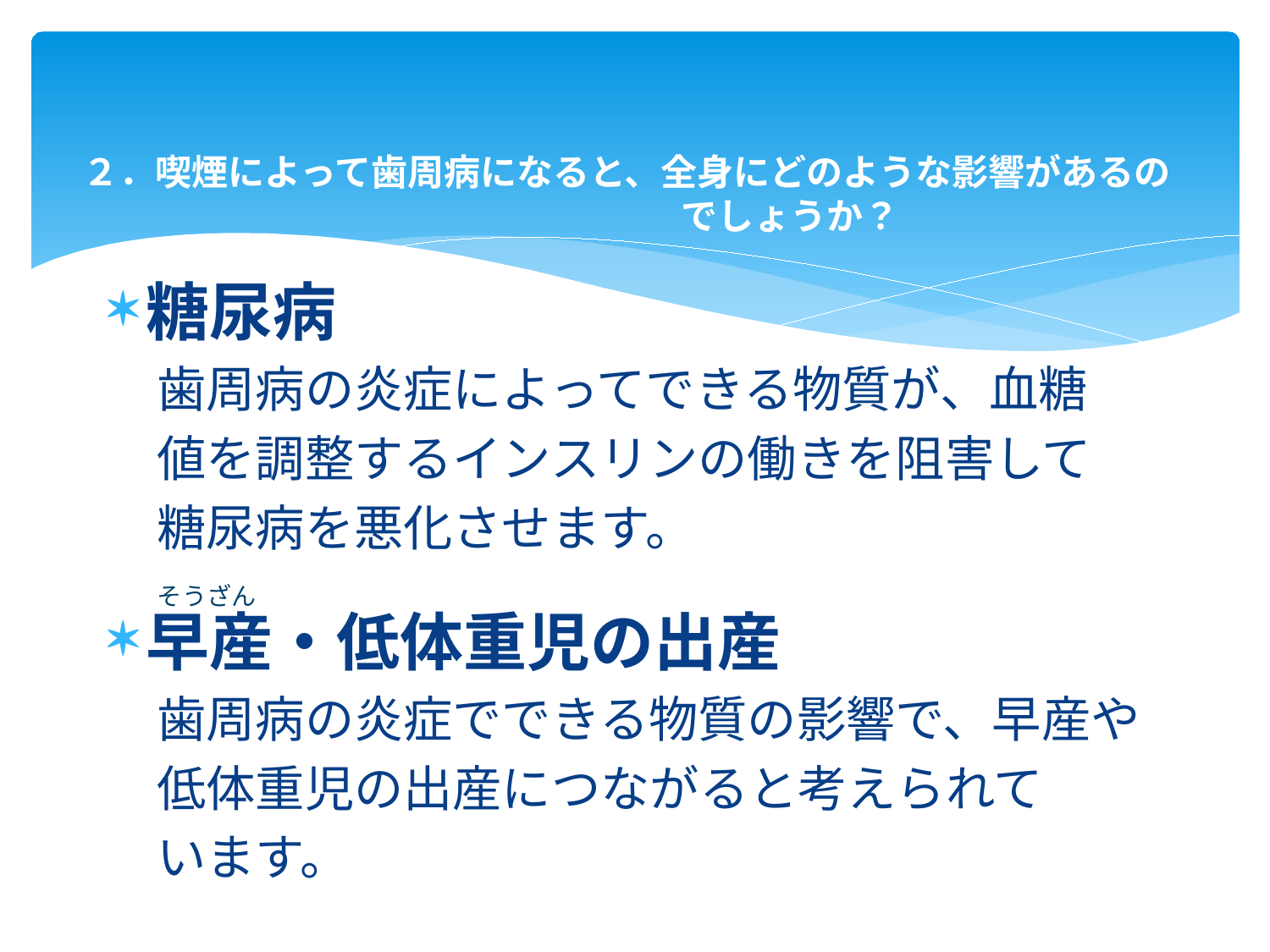

# ２．喫煙によって歯周病になると、全身にどのような影響があるの 　　　　　　　　　でしょうか？
糖尿病
　歯周病の炎症によってできる物質が、血糖
　値を調整するインスリンの働きを阻害して
　糖尿病を悪化させます。

そうざん
早産・低体重児の出産
　歯周病の炎症でできる物質の影響で、早産や
　低体重児の出産につながると考えられて
　います。